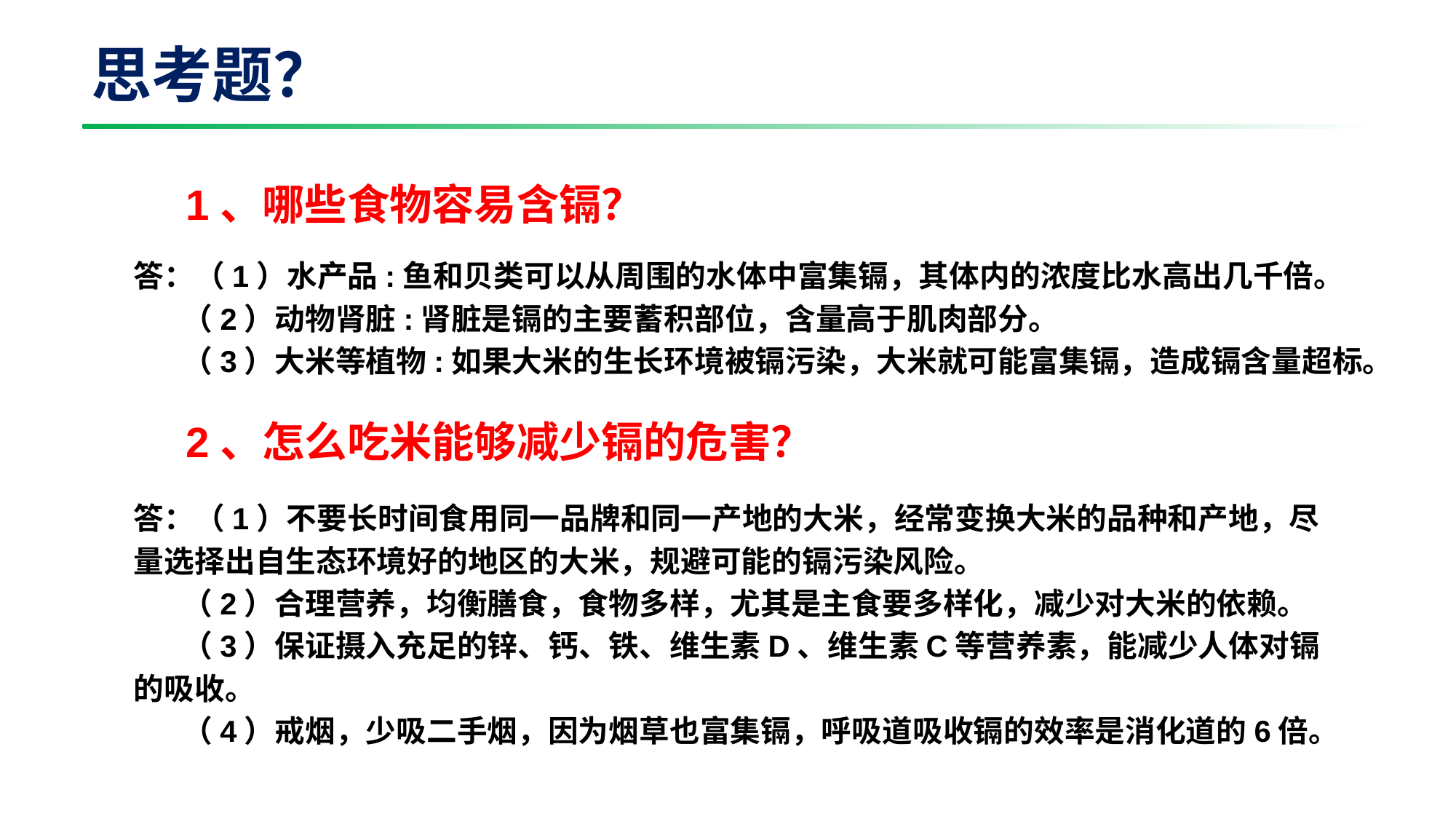

思考题？
1、哪些食物容易含镉？
答：（1）水产品:鱼和贝类可以从周围的水体中富集镉，其体内的浓度比水高出几千倍。
      （2）动物肾脏:肾脏是镉的主要蓄积部位，含量高于肌肉部分。
      （3）大米等植物:如果大米的生长环境被镉污染，大米就可能富集镉，造成镉含量超标。
2、怎么吃米能够减少镉的危害？
答：（1）不要长时间食用同一品牌和同一产地的大米，经常变换大米的品种和产地，尽量选择出自生态环境好的地区的大米，规避可能的镉污染风险。
      （2）合理营养，均衡膳食，食物多样，尤其是主食要多样化，减少对大米的依赖。
      （3）保证摄入充足的锌、钙、铁、维生素D、维生素C等营养素，能减少人体对镉的吸收。
      （4）戒烟，少吸二手烟，因为烟草也富集镉，呼吸道吸收镉的效率是消化道的6倍。